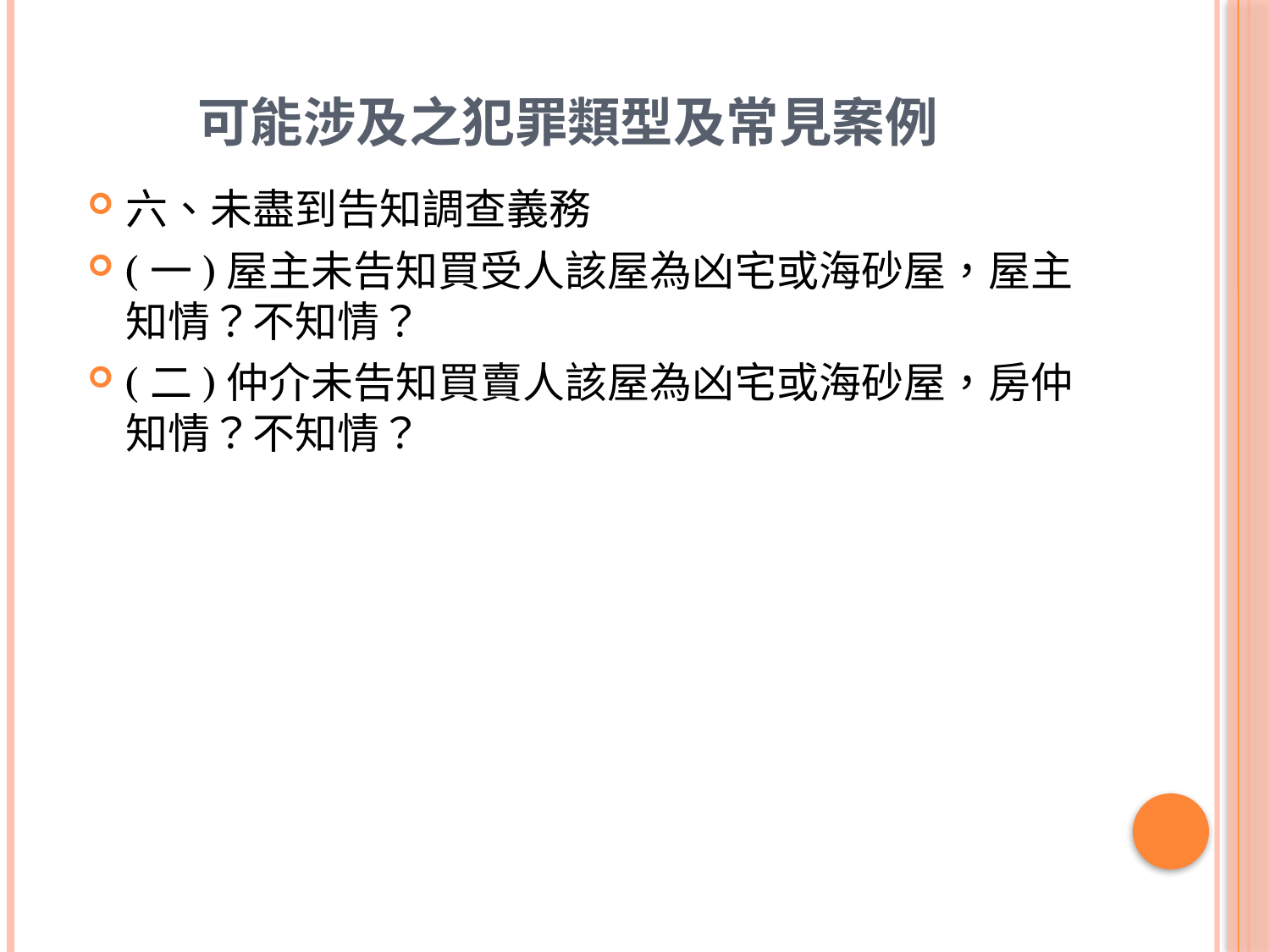

# 可能涉及之犯罪類型及常見案例
六、未盡到告知調查義務
(一)屋主未告知買受人該屋為凶宅或海砂屋，屋主知情？不知情？
(二)仲介未告知買賣人該屋為凶宅或海砂屋，房仲知情？不知情？